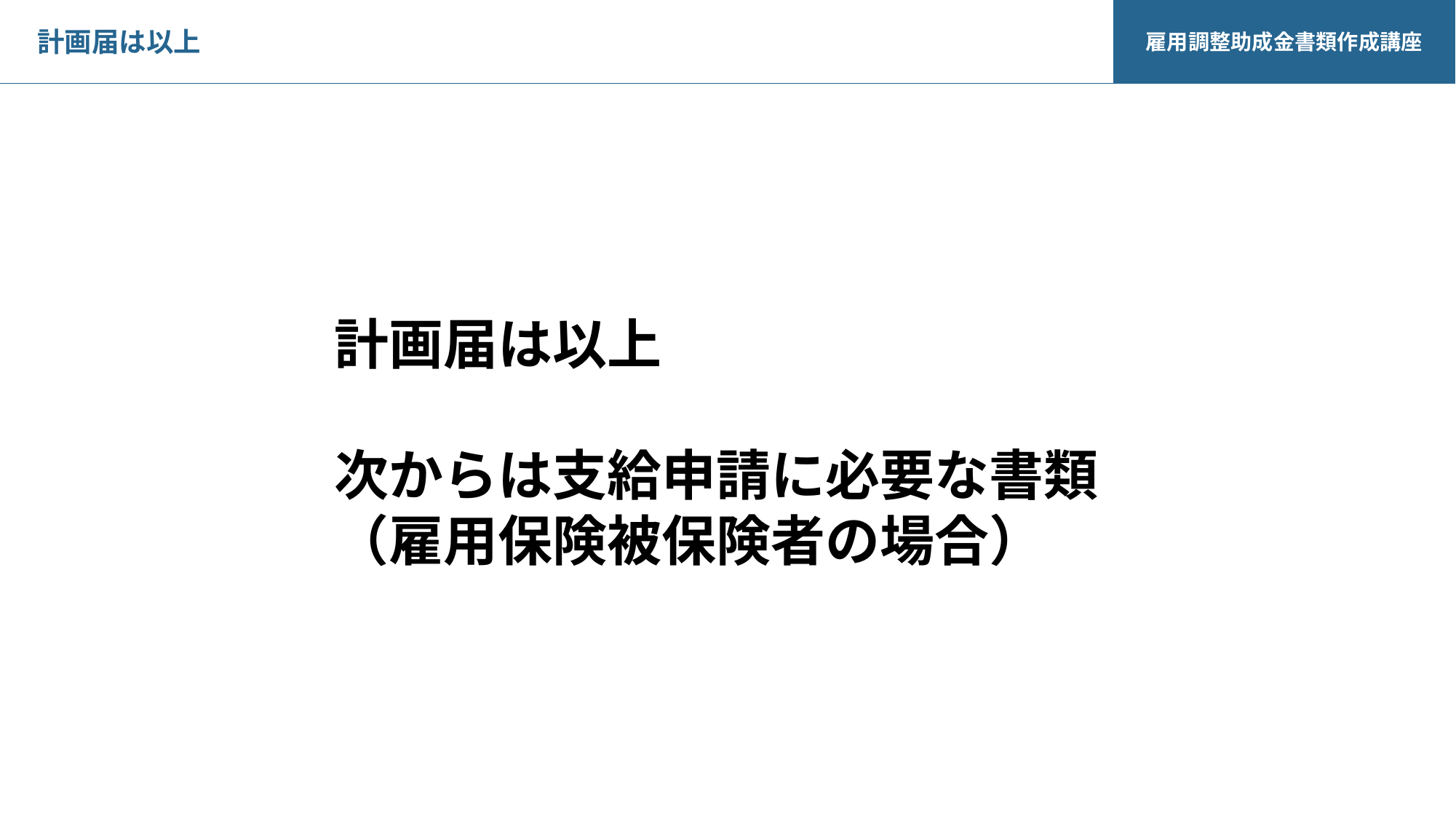

雇用調整助成金書類作成講座
計画届は以上
計画届は以上

次からは支給申請に必要な書類
（雇用保険被保険者の場合）